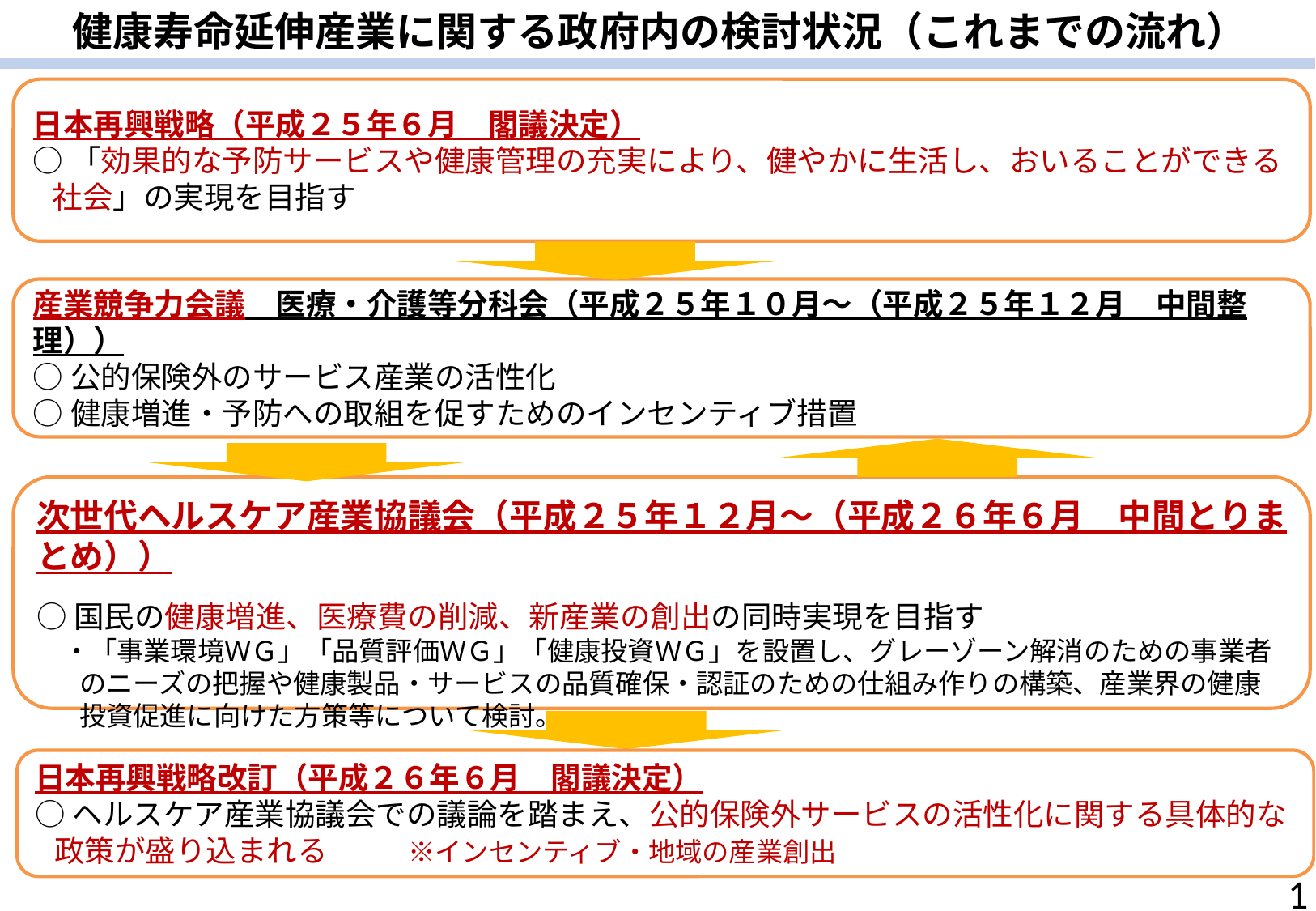

健康寿命延伸産業に関する政府内の検討状況（これまでの流れ）
日本再興戦略（平成２５年６月　閣議決定）
○「効果的な予防サービスや健康管理の充実により、健やかに生活し、おいることができる社会」の実現を目指す

産業競争力会議　医療・介護等分科会（平成２５年１０月～（平成２５年１２月　中間整理））
○公的保険外のサービス産業の活性化
○健康増進・予防への取組を促すためのインセンティブ措置

次世代ヘルスケア産業協議会（平成２５年１２月～（平成２６年６月　中間とりまとめ））

○国民の健康増進、医療費の削減、新産業の創出の同時実現を目指す
　・「事業環境ＷＧ」「品質評価ＷＧ」「健康投資ＷＧ」を設置し、グレーゾーン解消のための事業者のニーズの把握や健康製品・サービスの品質確保・認証のための仕組み作りの構築、産業界の健康投資促進に向けた方策等について検討。

日本再興戦略改訂（平成２６年６月　閣議決定）
○ヘルスケア産業協議会での議論を踏まえ、公的保険外サービスの活性化に関する具体的な政策が盛り込まれる　　　※インセンティブ・地域の産業創出
1